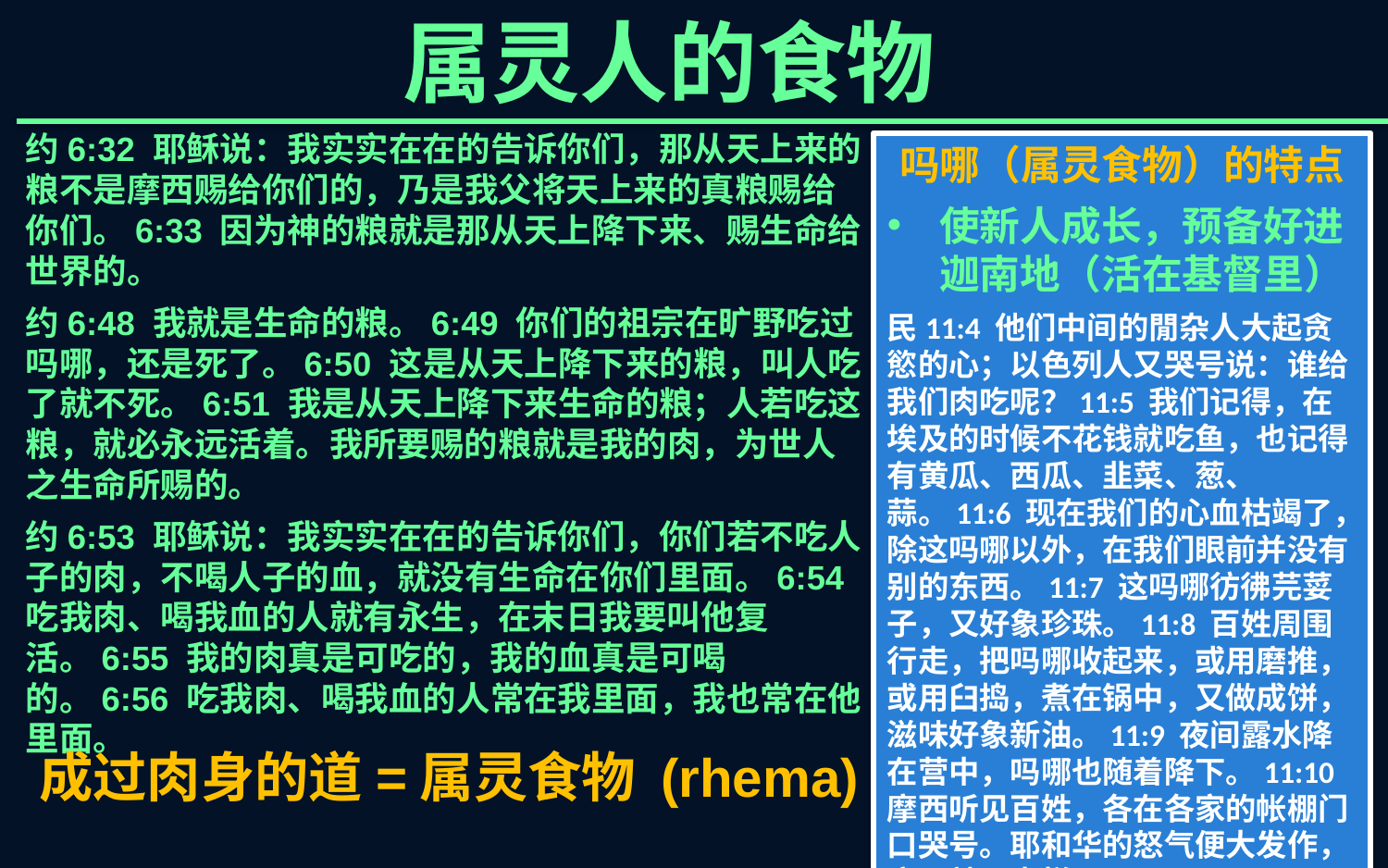

属灵人的食物
约6:32 耶稣说：我实实在在的告诉你们，那从天上来的粮不是摩西赐给你们的，乃是我父将天上来的真粮赐给你们。6:33 因为神的粮就是那从天上降下来、赐生命给世界的。
约6:48 我就是生命的粮。6:49 你们的祖宗在旷野吃过吗哪，还是死了。6:50 这是从天上降下来的粮，叫人吃了就不死。6:51 我是从天上降下来生命的粮；人若吃这粮，就必永远活着。我所要赐的粮就是我的肉，为世人之生命所赐的。
约6:53 耶稣说：我实实在在的告诉你们，你们若不吃人子的肉，不喝人子的血，就没有生命在你们里面。6:54 吃我肉、喝我血的人就有永生，在末日我要叫他复活。6:55 我的肉真是可吃的，我的血真是可喝的。6:56 吃我肉、喝我血的人常在我里面，我也常在他里面。
吗哪（属灵食物）的特点
使新人成长，预备好进迦南地（活在基督里）
民11:4 他们中间的閒杂人大起贪慾的心；以色列人又哭号说：谁给我们肉吃呢？11:5 我们记得，在埃及的时候不花钱就吃鱼，也记得有黄瓜、西瓜、韭菜、葱、蒜。11:6 现在我们的心血枯竭了，除这吗哪以外，在我们眼前并没有别的东西。11:7 这吗哪彷彿芫荽子，又好象珍珠。11:8 百姓周围行走，把吗哪收起来，或用磨推，或用臼捣，煮在锅中，又做成饼，滋味好象新油。11:9 夜间露水降在营中，吗哪也随着降下。11:10 摩西听见百姓，各在各家的帐棚门口哭号。耶和华的怒气便大发作，摩西就不喜悦。
成过肉身的道=属灵食物 (rhema)